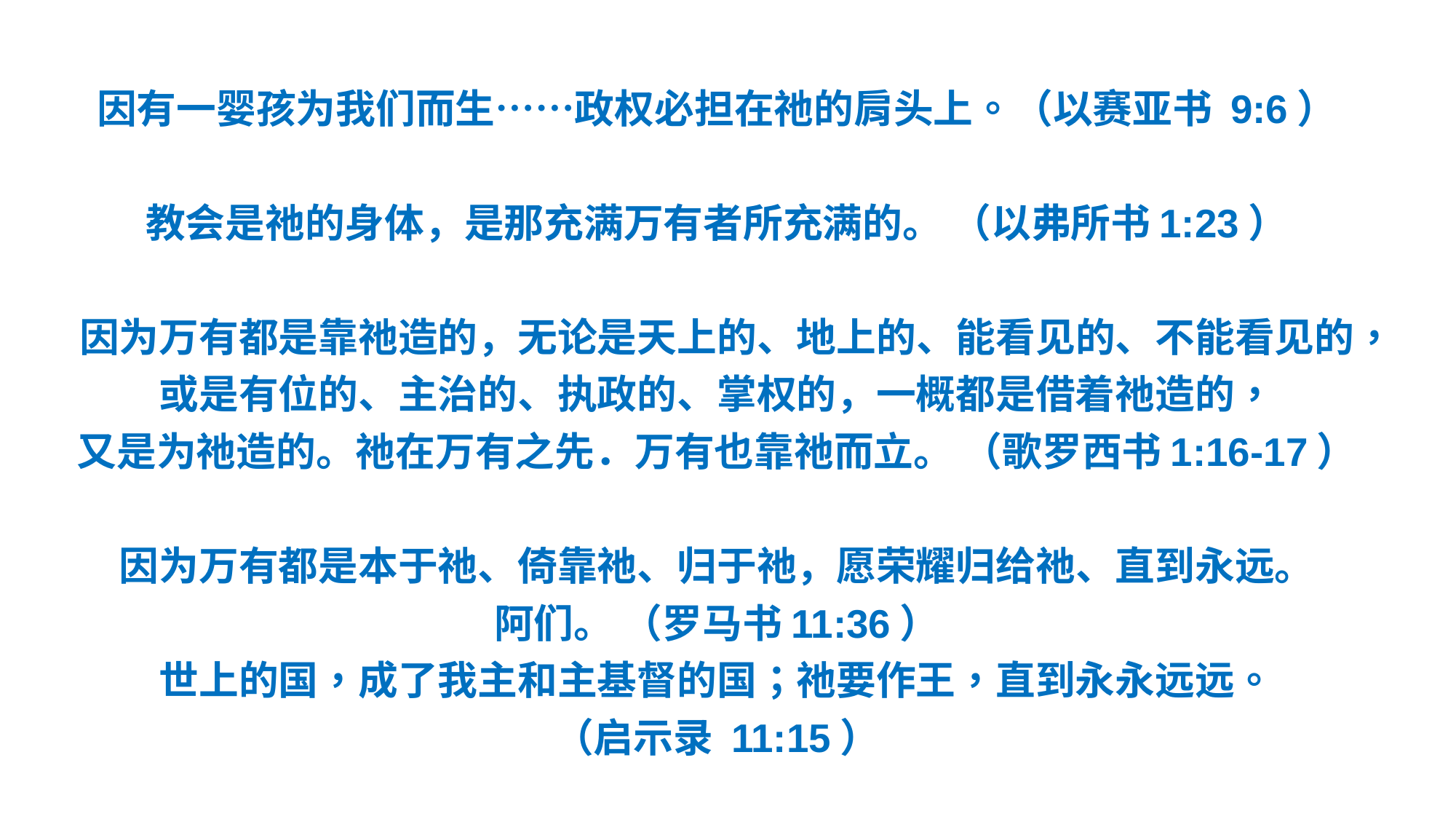

#
因有一婴孩为我们而生……政权必担在祂的肩头上。（以赛亚书 9:6）

教会是祂的身体，是那充满万有者所充满的。 （以弗所书1:23）

因为万有都是靠祂造的，无论是天上的、地上的、能看见的、不能看见的，
或是有位的、主治的、执政的、掌权的，一概都是借着祂造的，
又是为祂造的。祂在万有之先．万有也靠祂而立。 （歌罗西书1:16-17）

因为万有都是本于祂、倚靠祂、归于祂，愿荣耀归给祂、直到永远。
阿们。 （罗马书11:36）
世上的国，成了我主和主基督的国；祂要作王，直到永永远远。
（启示录 11:15）